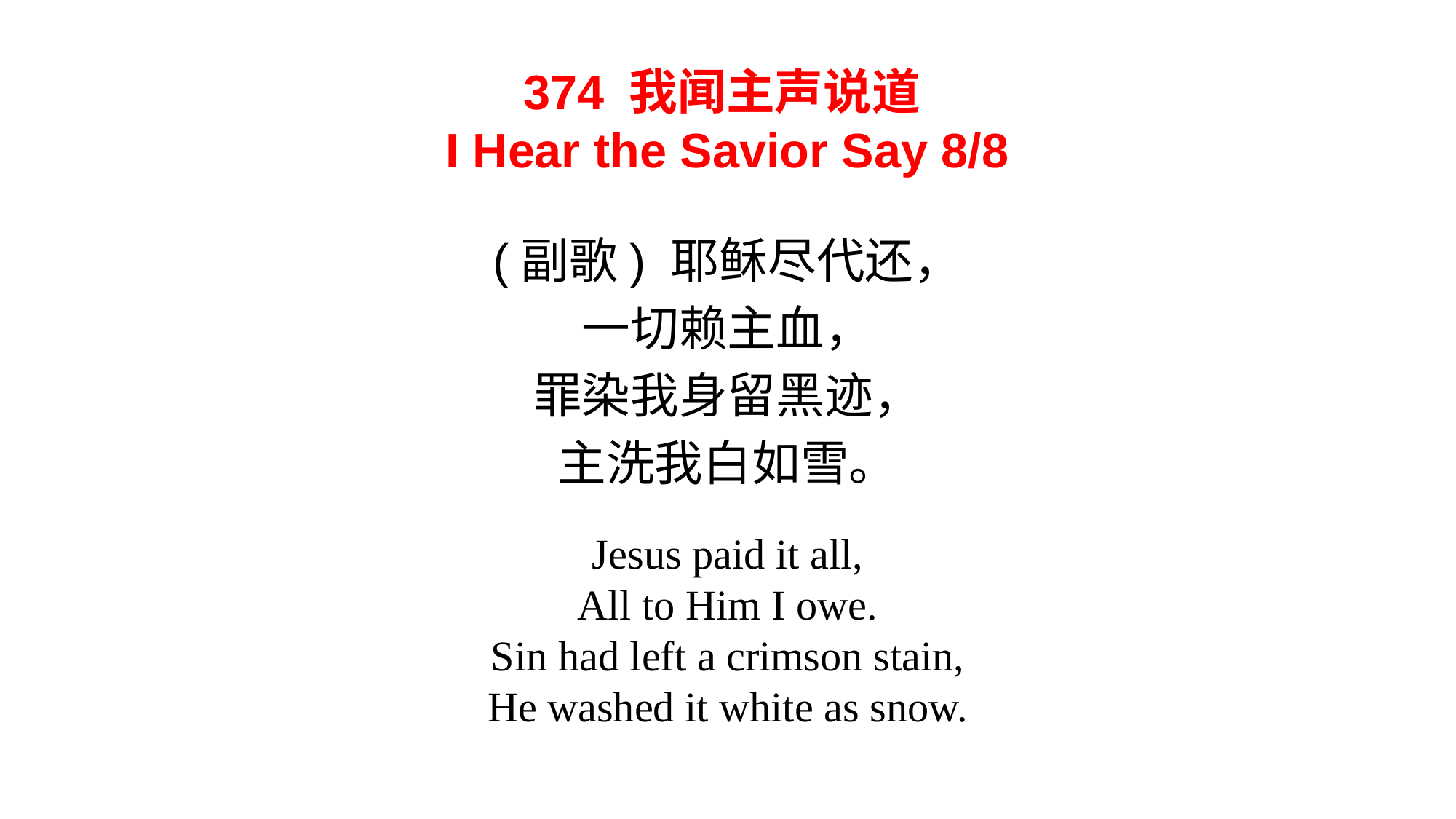

374 我闻主声说道
I Hear the Savior Say 8/8
(副歌) 耶稣尽代还，
一切赖主血，
罪染我身留黑迹，
主洗我白如雪。

Jesus paid it all,
All to Him I owe.
Sin had left a crimson stain,
He washed it white as snow.